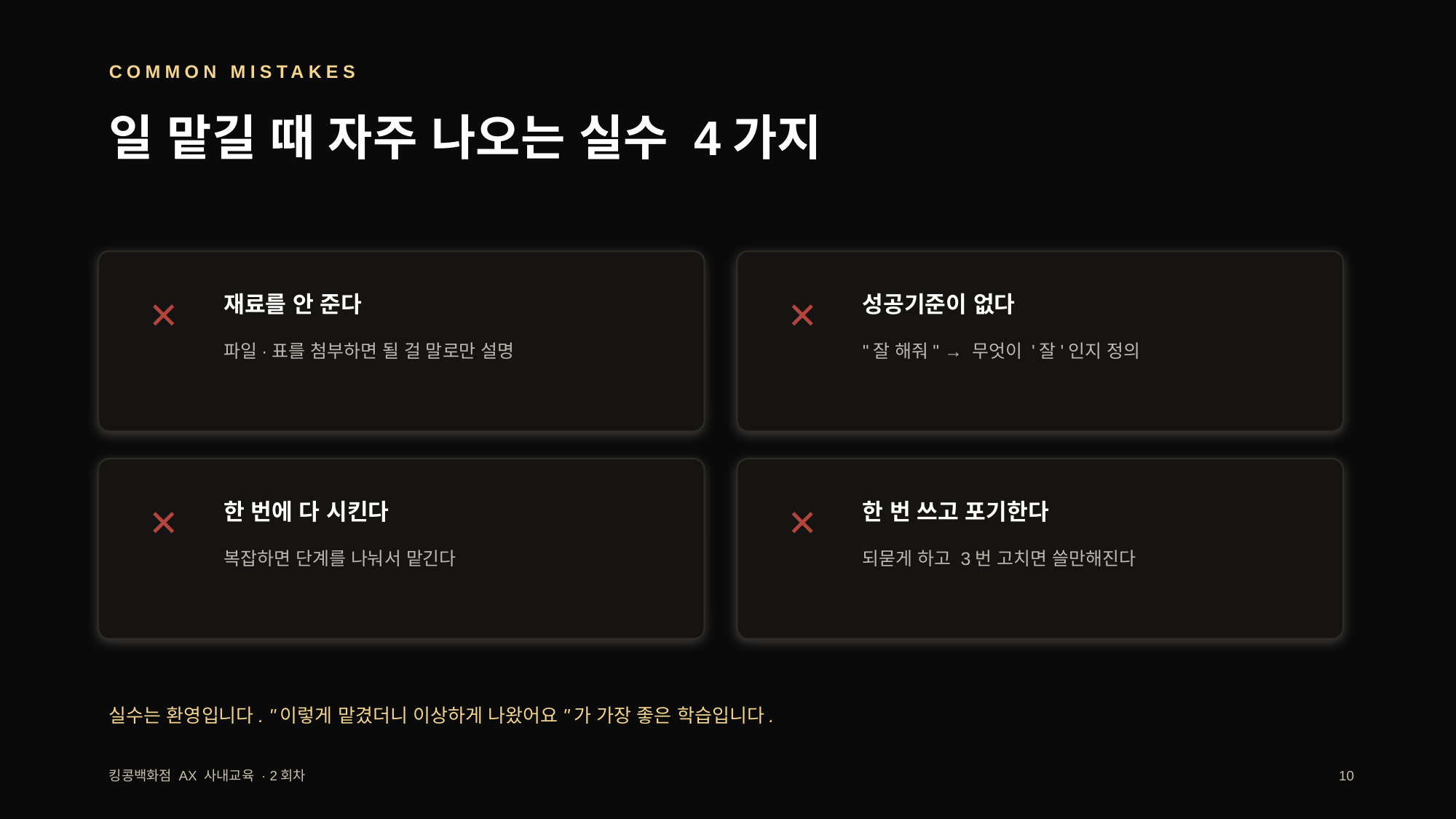

COMMON MISTAKES
일 맡길 때 자주 나오는 실수 4가지

✕
재료를 안 준다
✕
성공기준이 없다
파일·표를 첨부하면 될 걸 말로만 설명
"잘 해줘" → 무엇이 '잘'인지 정의

✕
한 번에 다 시킨다
✕
한 번 쓰고 포기한다
복잡하면 단계를 나눠서 맡긴다
되묻게 하고 3번 고치면 쓸만해진다
실수는 환영입니다. "이렇게 맡겼더니 이상하게 나왔어요"가 가장 좋은 학습입니다.
킹콩백화점 AX 사내교육 · 2회차
10